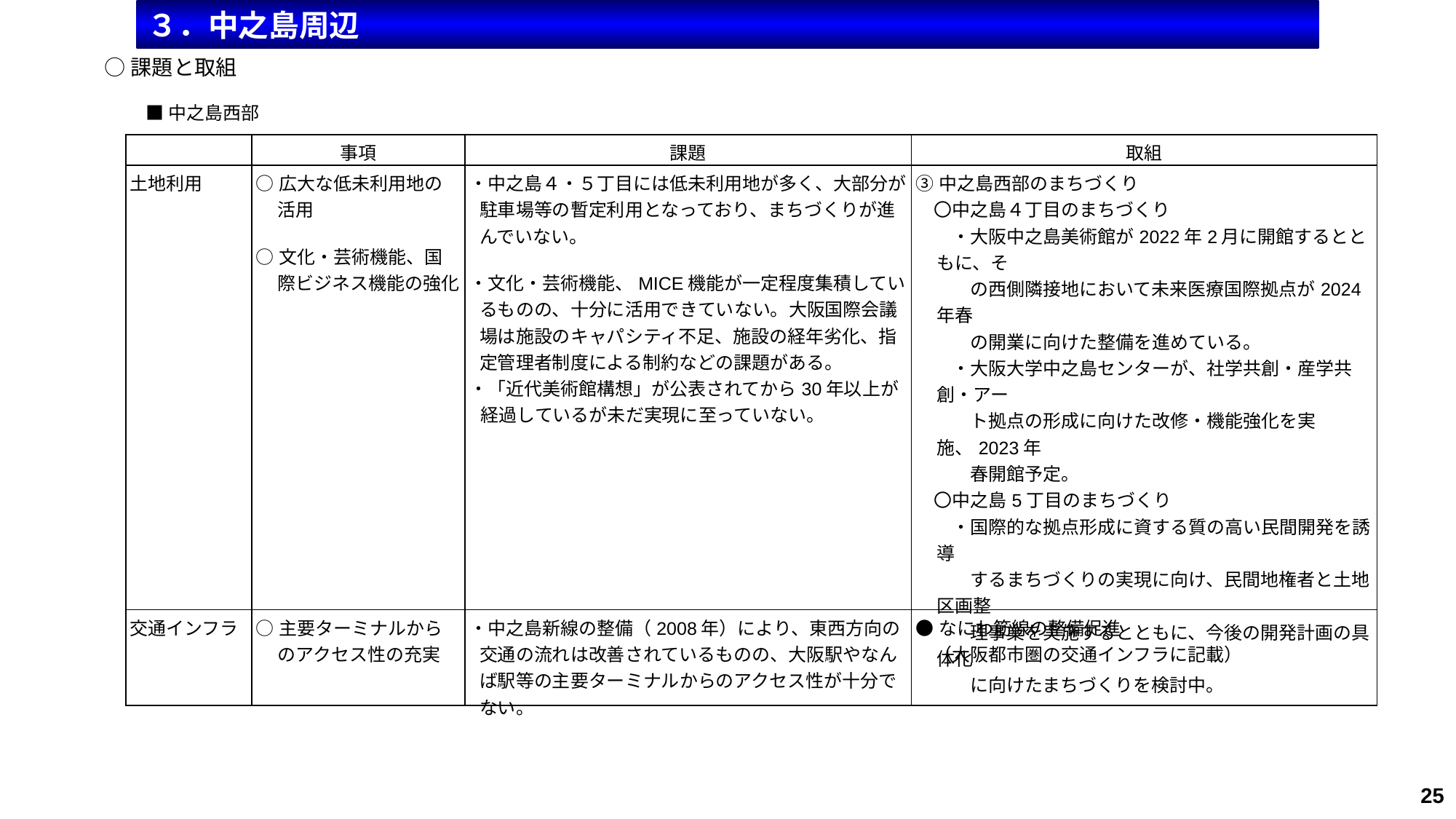

３．中之島周辺
○課題と取組

■中之島西部
|  | 事項 | 課題 | 取組 |
| --- | --- | --- | --- |
| 土地利用 | ○広大な低未利用地の活用 ○文化・芸術機能、国際ビジネス機能の強化 | ・中之島４・５丁目には低未利用地が多く、大部分が駐車場等の暫定利用となっており、まちづくりが進んでいない。 ・文化・芸術機能、MICE機能が一定程度集積しているものの、十分に活用できていない。大阪国際会議場は施設のキャパシティ不足、施設の経年劣化、指定管理者制度による制約などの課題がある。 ・「近代美術館構想」が公表されてから30年以上が経過しているが未だ実現に至っていない。 | ③中之島西部のまちづくり 　〇中之島４丁目のまちづくり 　　・大阪中之島美術館が2022年2月に開館するとともに、そ　 　　　の西側隣接地において未来医療国際拠点が2024年春 　　　の開業に向けた整備を進めている。 　　・大阪大学中之島センターが、社学共創・産学共創・アー 　　　ト拠点の形成に向けた改修・機能強化を実施、2023年 　　　春開館予定。 　〇中之島5丁目のまちづくり 　　・国際的な拠点形成に資する質の高い民間開発を誘導 　　　するまちづくりの実現に向け、民間地権者と土地区画整 　　　理事業を実施するとともに、今後の開発計画の具体化　 　　　に向けたまちづくりを検討中。 |
| 交通インフラ | ○主要ターミナルからのアクセス性の充実 | ・中之島新線の整備（2008年）により、東西方向の交通の流れは改善されているものの、大阪駅やなんば駅等の主要ターミナルからのアクセス性が十分でない。 | ●なにわ筋線の整備促進 　（大阪都市圏の交通インフラに記載） |
25